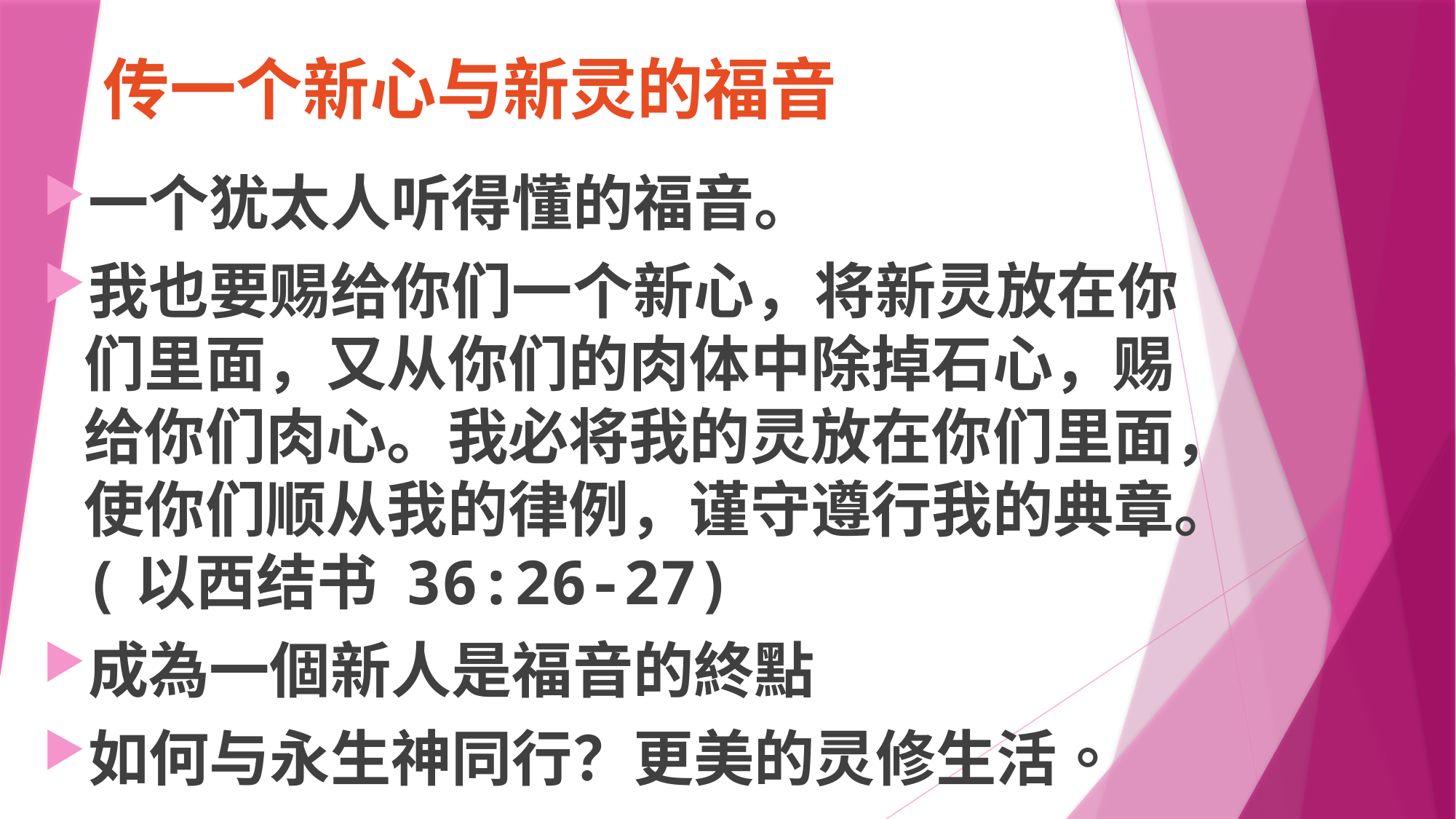

传一个新心与新灵的福音
一个犹太人听得懂的福音。
我也要赐给你们一个新心，将新灵放在你们里面，又从你们的肉体中除掉石心，赐给你们肉心。我必将我的灵放在你们里面，使你们顺从我的律例，谨守遵行我的典章。(以西结书 36:26-27)
成為一個新人是福音的終點
如何与永生神同行？更美的灵修生活。